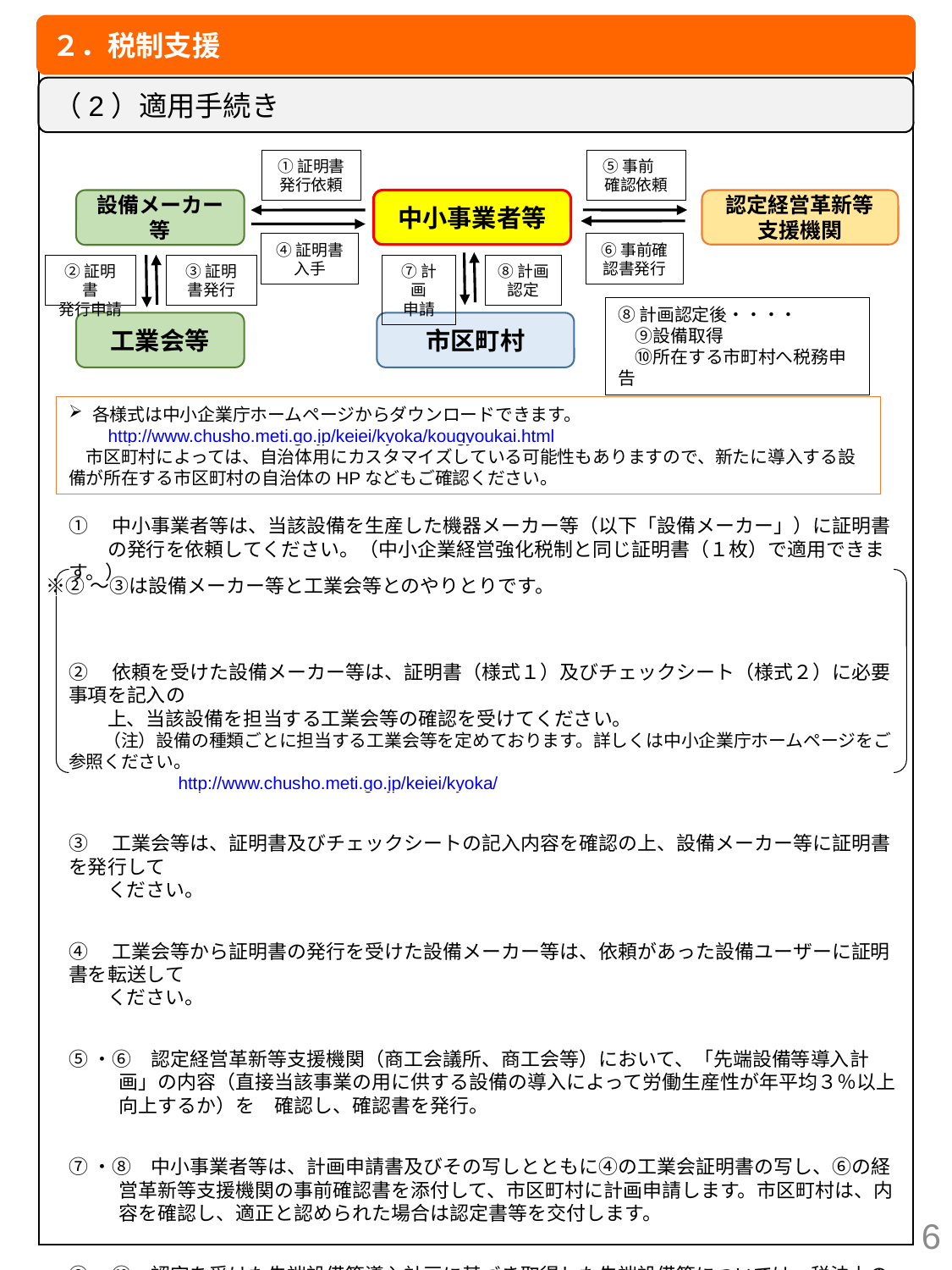

２．税制支援

（2）適用手続き
①証明書
発行依頼
⑤事前　確認依頼
設備メーカー等
中小事業者等
認定経営革新等
支援機関

④証明書
入手
⑥事前確認書発行

②証明書
発行申請

③証明書発行
⑦計画
申請
⑧計画
認定
⑧計画認定後・・・・
　⑨設備取得
　⑩所在する市町村へ税務申告
工業会等
市区町村
各様式は中小企業庁ホームページからダウンロードできます。
　　http://www.chusho.meti.go.jp/keiei/kyoka/kougyoukai.html
　市区町村によっては、自治体用にカスタマイズしている可能性もありますので、新たに導入する設備が所在する市区町村の自治体のHPなどもご確認ください。
①　中小事業者等は、当該設備を生産した機器メーカー等（以下「設備メーカー」）に証明書
　　の発行を依頼してください。（中小企業経営強化税制と同じ証明書（１枚）で適用できます。）

②　依頼を受けた設備メーカー等は、証明書（様式１）及びチェックシート（様式２）に必要事項を記入の
　　上、当該設備を担当する工業会等の確認を受けてください。
　　（注）設備の種類ごとに担当する工業会等を定めております。詳しくは中小企業庁ホームページをご参照ください。
　　　　　　http://www.chusho.meti.go.jp/keiei/kyoka/

③　工業会等は、証明書及びチェックシートの記入内容を確認の上、設備メーカー等に証明書を発行して
　　ください。

④　工業会等から証明書の発行を受けた設備メーカー等は、依頼があった設備ユーザーに証明書を転送して
　　ください。

⑤・⑥　認定経営革新等支援機関（商工会議所、商工会等）において、「先端設備等導入計画」の内容（直接当該事業の用に供する設備の導入によって労働生産性が年平均３％以上向上するか）を　確認し、確認書を発行。

⑦・⑧　中小事業者等は、計画申請書及びその写しとともに④の工業会証明書の写し、⑥の経営革新等支援機関の事前確認書を添付して、市区町村に計画申請します。市区町村は、内容を確認し、適正と認められた場合は認定書等を交付します。

⑨・⑩　認定を受けた先端設備等導入計画に基づき取得した先端設備等については、税法上の要件を満たす場合には、税務申告において税制上の優遇措置の適用を受けることができます。
　　税務申告に際しては、納税書類に④の工業会証明書の写し、⑦認定を受けた計画の写し、⑧認定書の写しを添付してください。

（注）本手続きを行っていただいた場合でも、税務の要件（取得価額や中古資産でない等）を満たさない場合は、税制の適用が受けられないことにご注意ください。
※②～③は設備メーカー等と工業会等とのやりとりです。

6